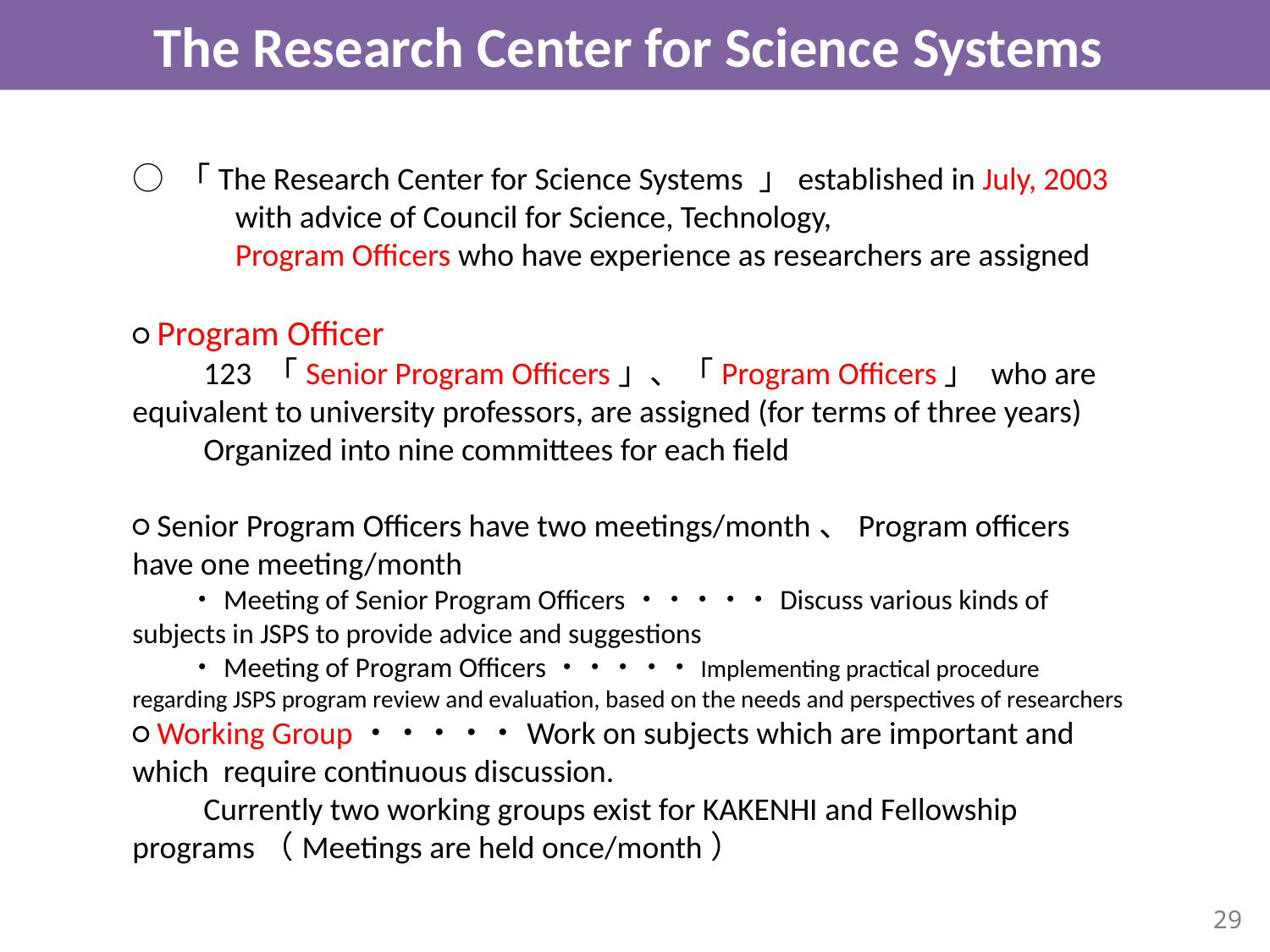

The Research Center for Science Systems
# ○ 「The Research Center for Science Systems 」established in July, 2003 　　　with advice of Council for Science, Technology, 　　　Program Officers who have experience as researchers are assigned ○ Program Officer 　　123 「Senior Program Officers」、「Program Officers」 who are equivalent to university professors, are assigned (for terms of three years) 　　Organized into nine committees for each field ○ Senior Program Officers have two meetings/month、Program officers have one meeting/month 　　・Meeting of Senior Program Officers・・・・・Discuss various kinds of subjects in JSPS to provide advice and suggestions 　　・Meeting of Program Officers・・・・・Implementing practical procedure regarding JSPS program review and evaluation, based on the needs and perspectives of researchers ○ Working Group・・・・・Work on subjects which are important and which  require continuous discussion. 　　Currently two working groups exist for KAKENHI and Fellowship programs（Meetings are held once/month）
29